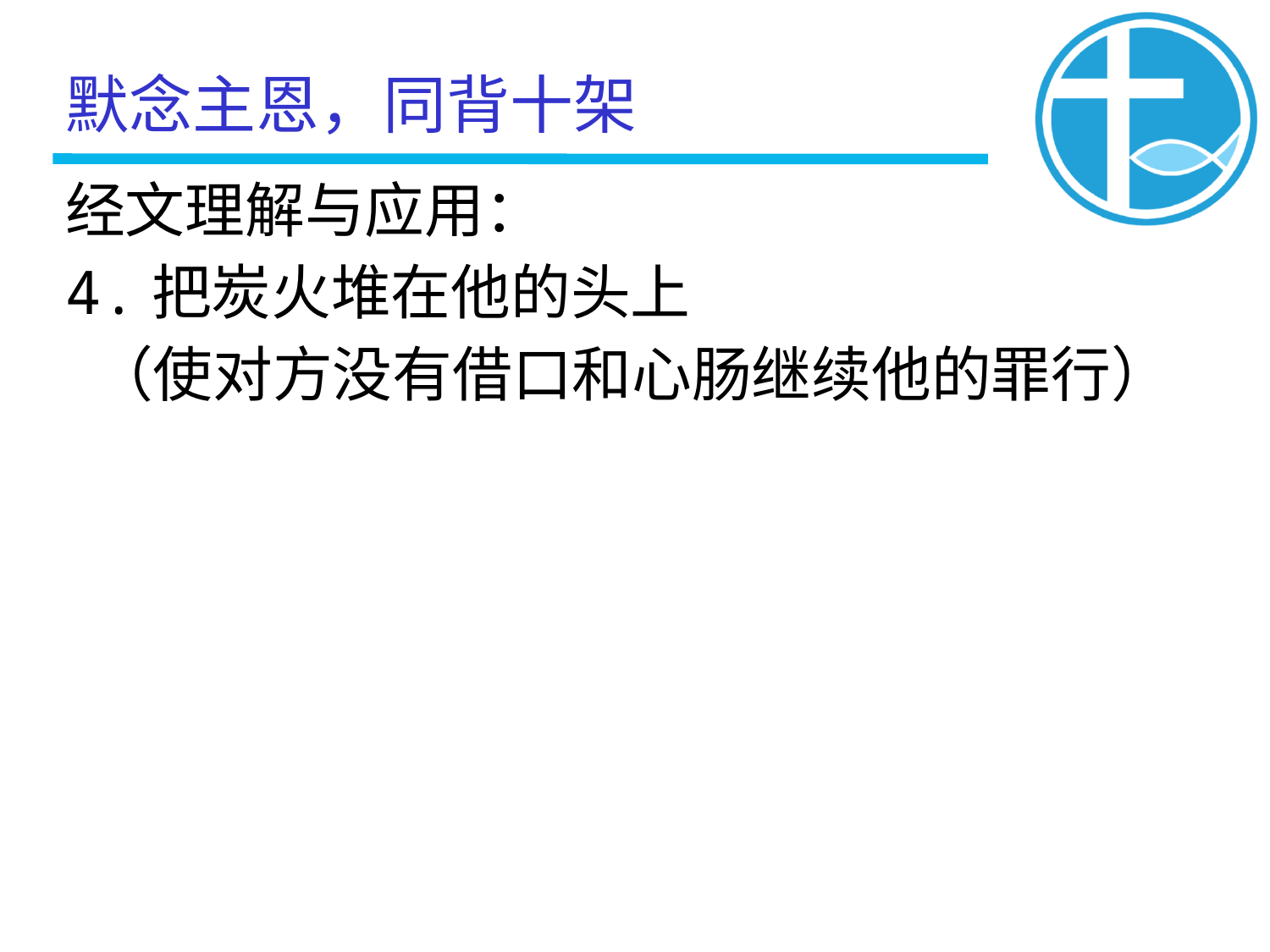

默念主恩，同背十架
经文理解与应用：
4.把炭火堆在他的头上
 （使对方没有借口和心肠继续他的罪行）